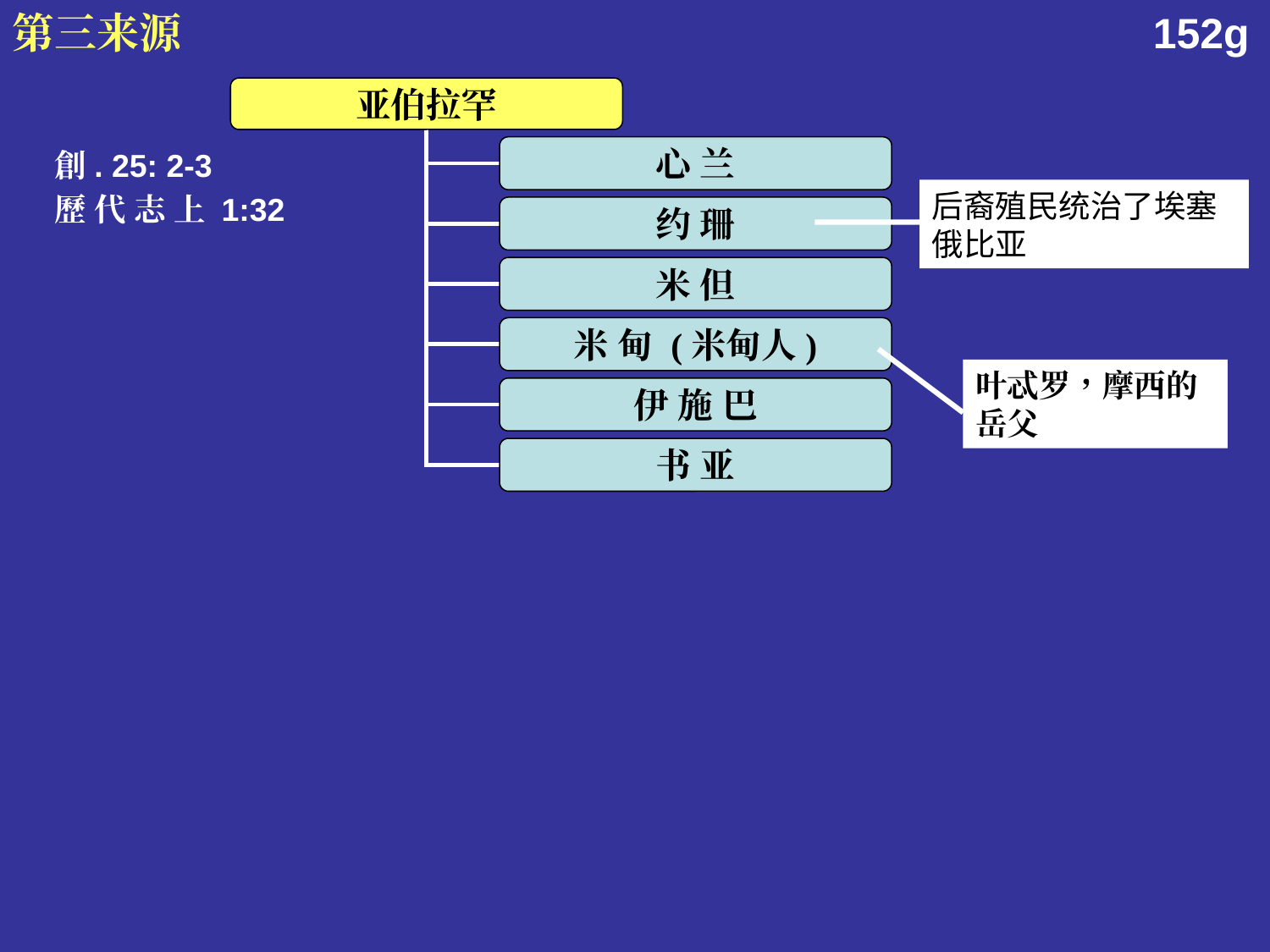

第三来源
152g

亚伯拉罕
心 兰
约 珊
米 但
米 甸 (米甸人)
伊 施 巴
书 亚
創. 25: 2-3
歷 代 志 上 1:32
后裔殖民统治了埃塞俄比亚

叶忒罗，摩西的岳父